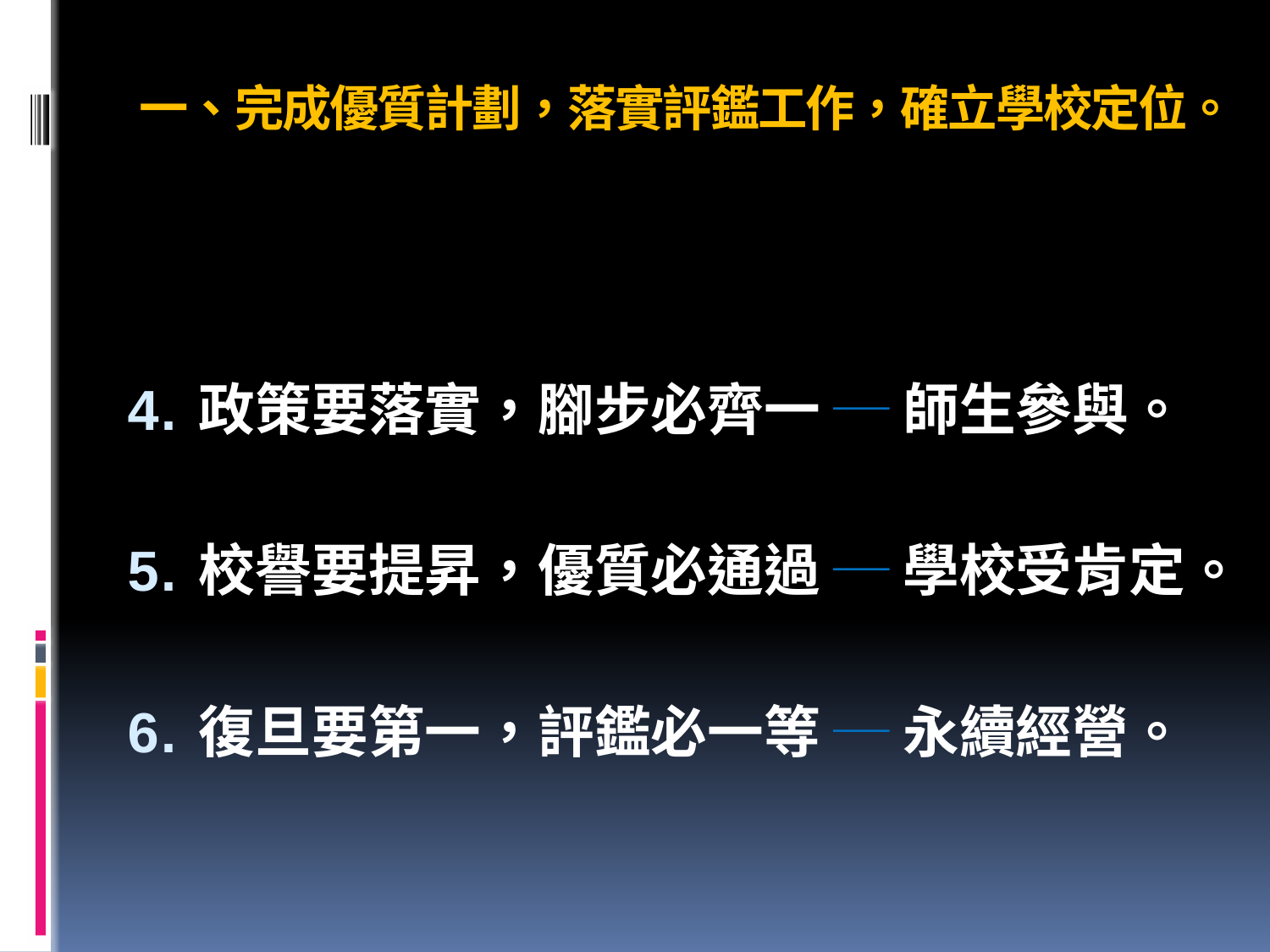

# 一、完成優質計劃，落實評鑑工作，確立學校定位。
政策要落實，腳步必齊一 ─ 師生參與。
校譽要提昇，優質必通過 ─ 學校受肯定。
復旦要第一，評鑑必一等 ─ 永續經營。